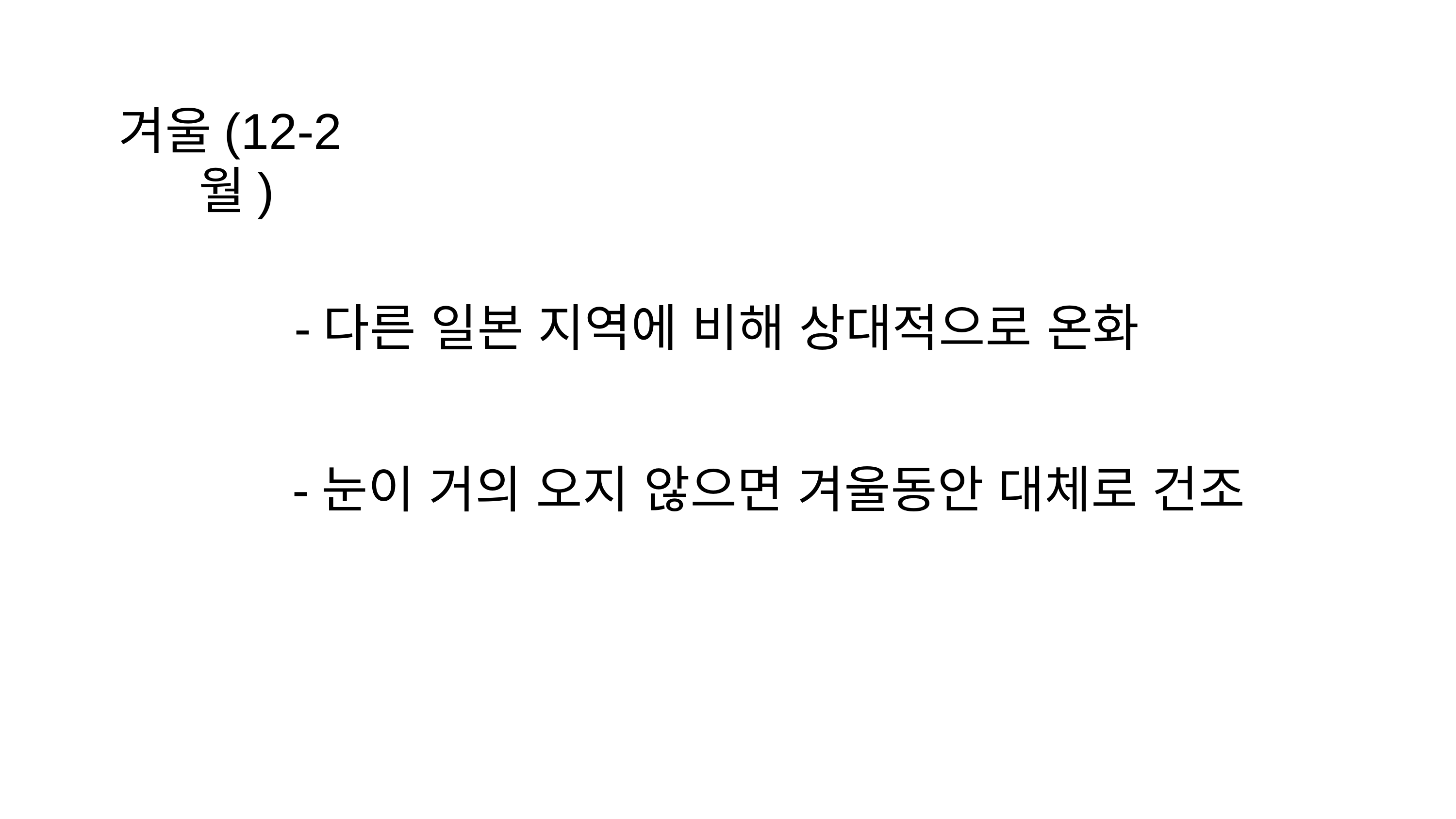

겨울(12-2월)
-다른 일본 지역에 비해 상대적으로 온화
-눈이 거의 오지 않으면 겨울동안 대체로 건조